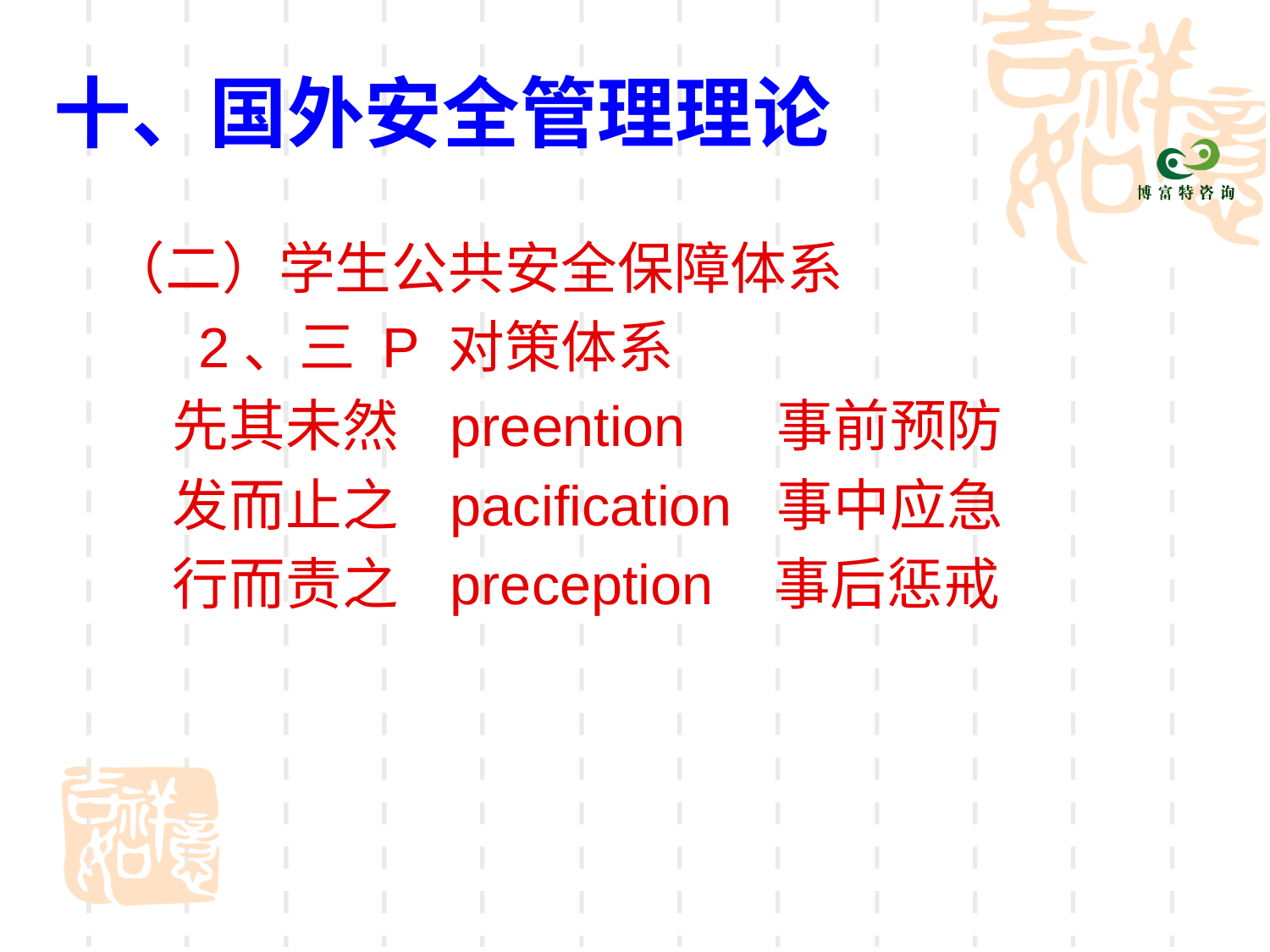

# 十、国外安全管理理论
   （二）学生公共安全保障体系
         2、三 P 对策体系
        先其未然   preention     事前预防
        发而止之   pacification  事中应急
        行而责之   preception   事后惩戒